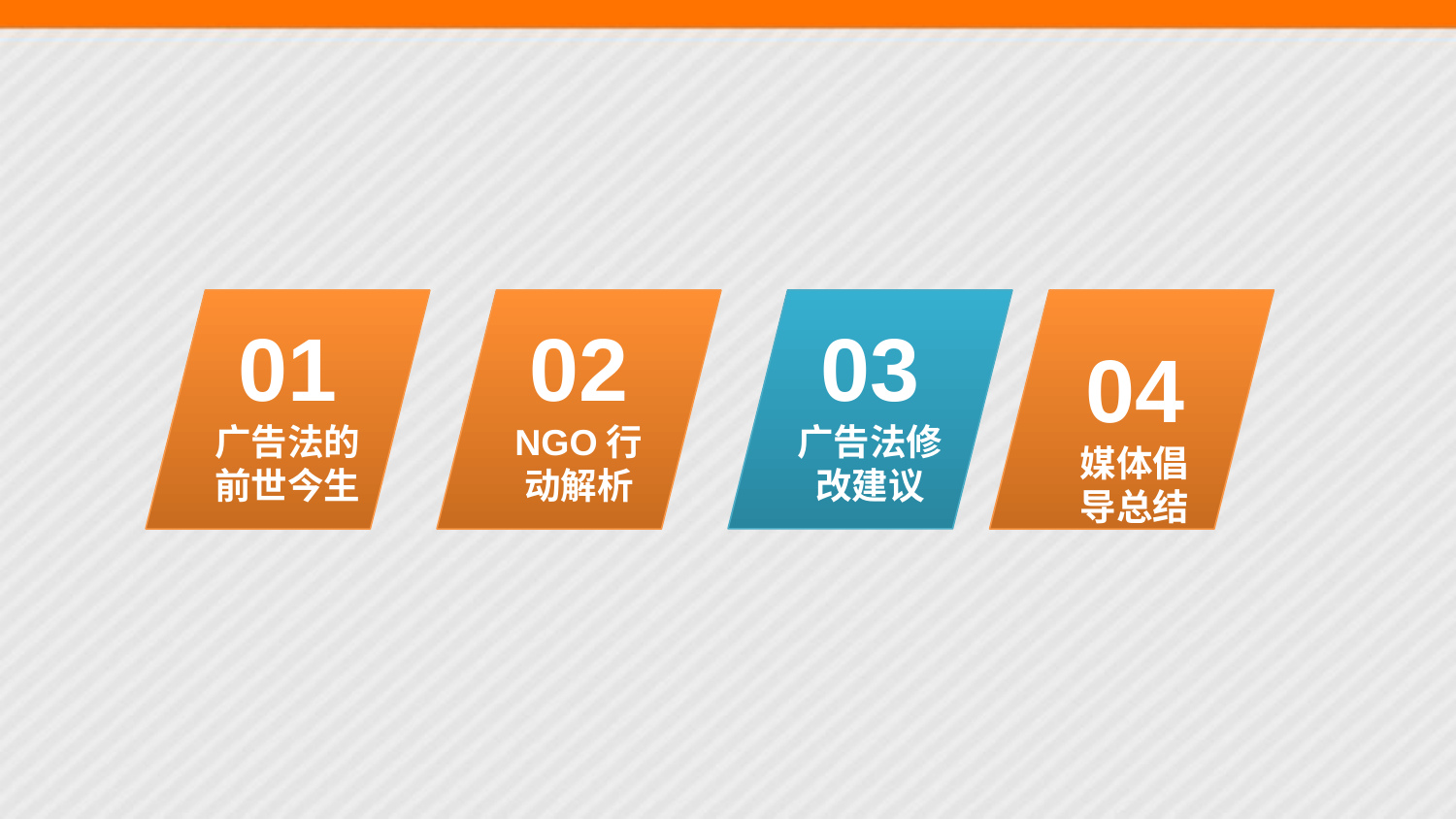

03
广告法修改建议
01
广告法的前世今生
02
NGO行动解析

04
媒体倡
导总结